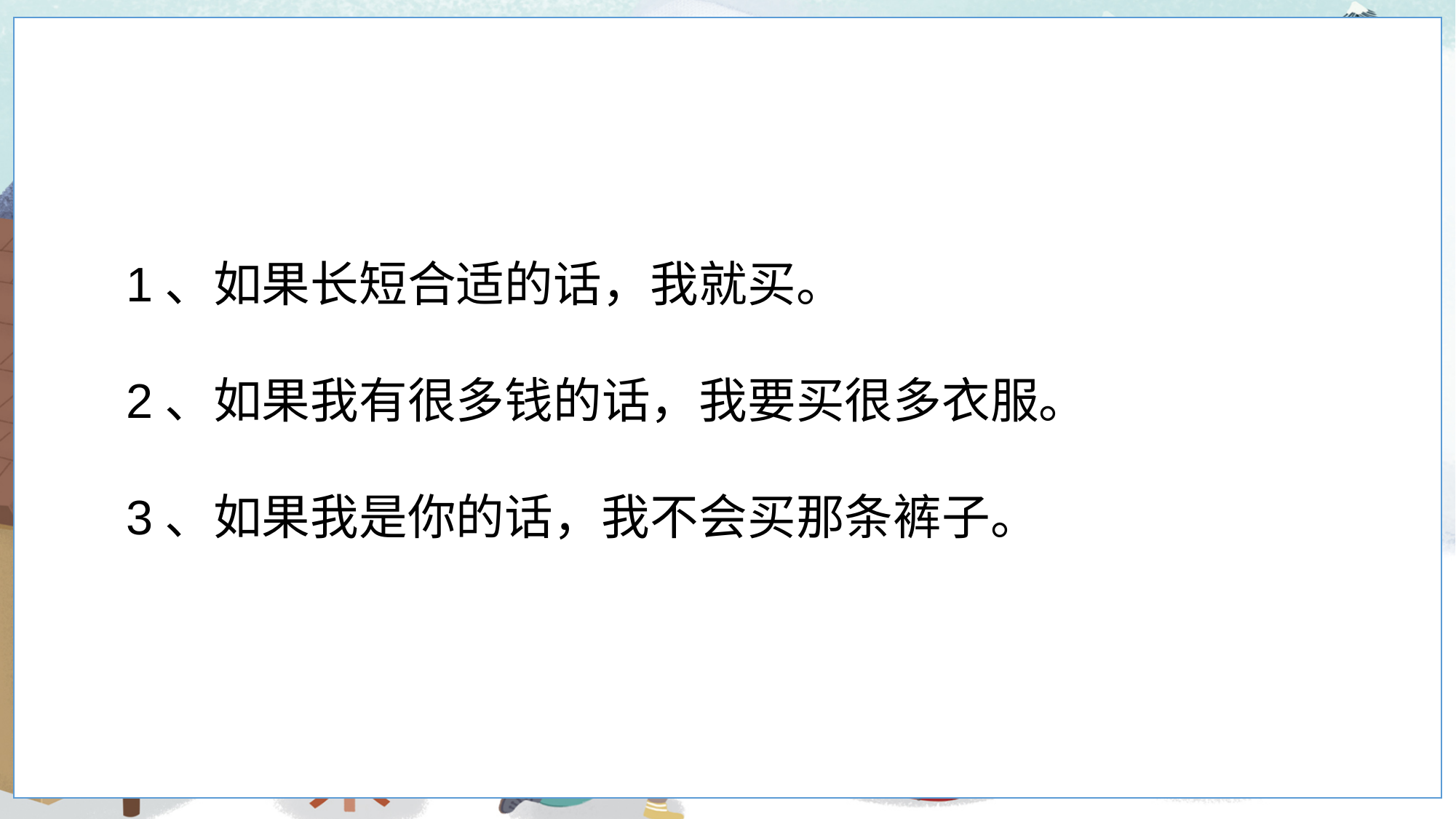

1、如果长短合适的话，我就买。

2、如果我有很多钱的话，我要买很多衣服。

3、如果我是你的话，我不会买那条裤子。